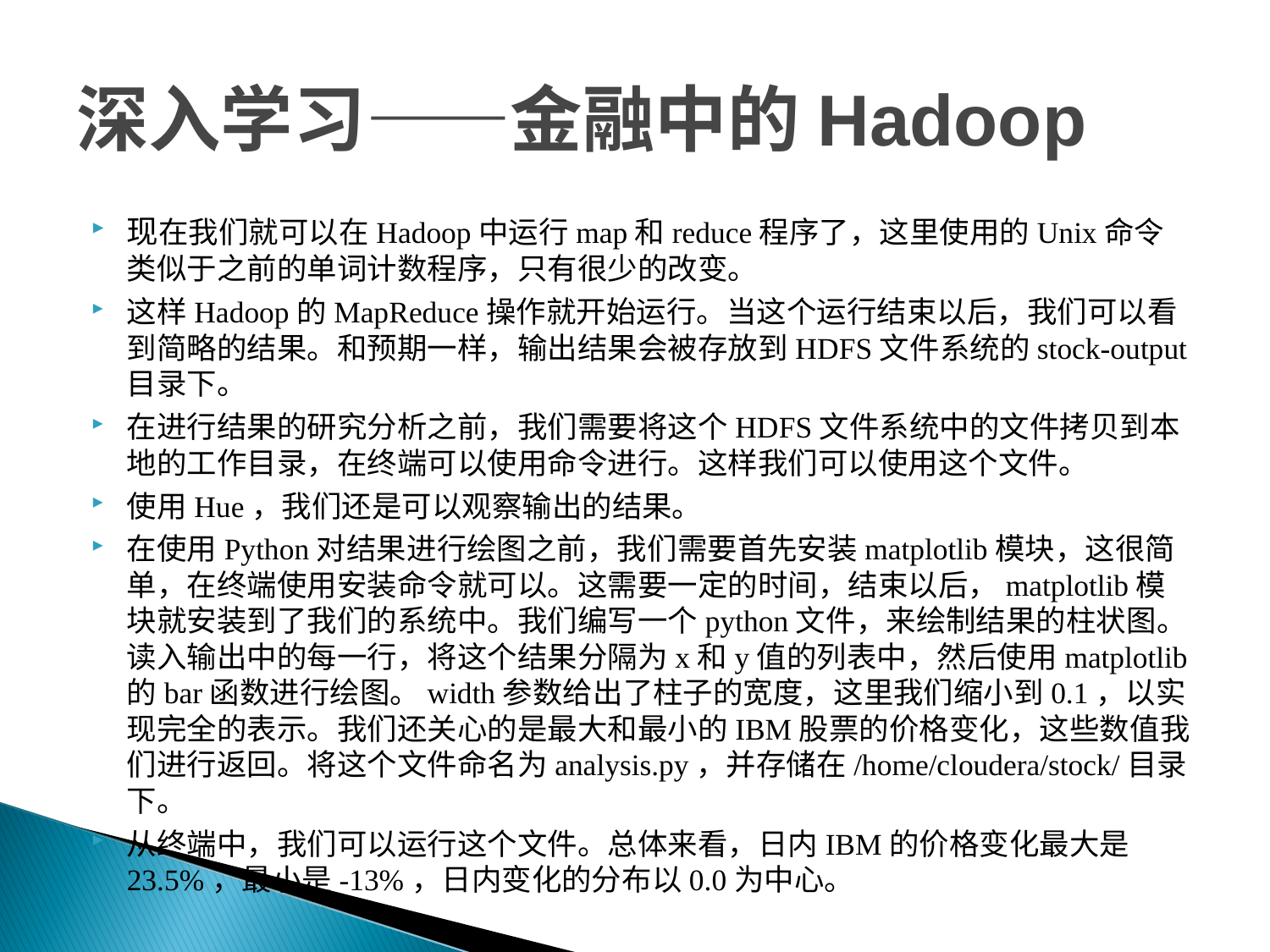

# 深入学习——金融中的Hadoop
现在我们就可以在Hadoop中运行map和reduce程序了，这里使用的Unix命令类似于之前的单词计数程序，只有很少的改变。
这样Hadoop的MapReduce操作就开始运行。当这个运行结束以后，我们可以看到简略的结果。和预期一样，输出结果会被存放到HDFS文件系统的stock-output目录下。
在进行结果的研究分析之前，我们需要将这个HDFS文件系统中的文件拷贝到本地的工作目录，在终端可以使用命令进行。这样我们可以使用这个文件。
使用Hue，我们还是可以观察输出的结果。
在使用Python对结果进行绘图之前，我们需要首先安装matplotlib模块，这很简单，在终端使用安装命令就可以。这需要一定的时间，结束以后，matplotlib模块就安装到了我们的系统中。我们编写一个python文件，来绘制结果的柱状图。读入输出中的每一行，将这个结果分隔为x和y值的列表中，然后使用matplotlib的bar函数进行绘图。width参数给出了柱子的宽度，这里我们缩小到0.1，以实现完全的表示。我们还关心的是最大和最小的IBM股票的价格变化，这些数值我们进行返回。将这个文件命名为analysis.py，并存储在/home/cloudera/stock/目录下。
从终端中，我们可以运行这个文件。总体来看，日内IBM的价格变化最大是23.5%，最小是-13%，日内变化的分布以0.0为中心。